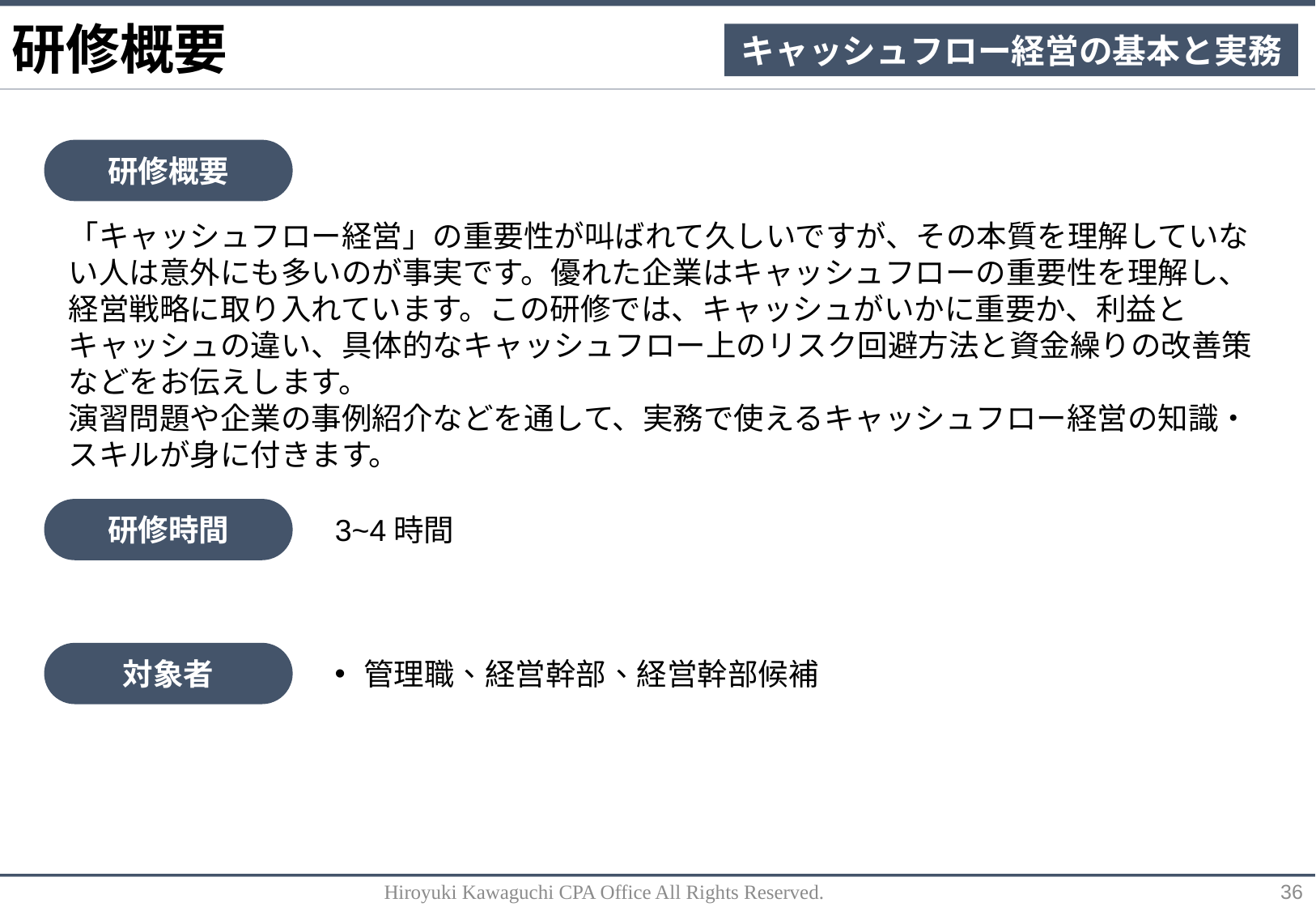

研修概要
キャッシュフロー経営の基本と実務
研修概要
「キャッシュフロー経営」の重要性が叫ばれて久しいですが、その本質を理解していない人は意外にも多いのが事実です。優れた企業はキャッシュフローの重要性を理解し、経営戦略に取り入れています。この研修では、キャッシュがいかに重要か、利益とキャッシュの違い、具体的なキャッシュフロー上のリスク回避方法と資金繰りの改善策などをお伝えします。
演習問題や企業の事例紹介などを通して、実務で使えるキャッシュフロー経営の知識・スキルが身に付きます。
研修時間
3~4時間
対象者
管理職、経営幹部、経営幹部候補
Hiroyuki Kawaguchi CPA Office All Rights Reserved.
36